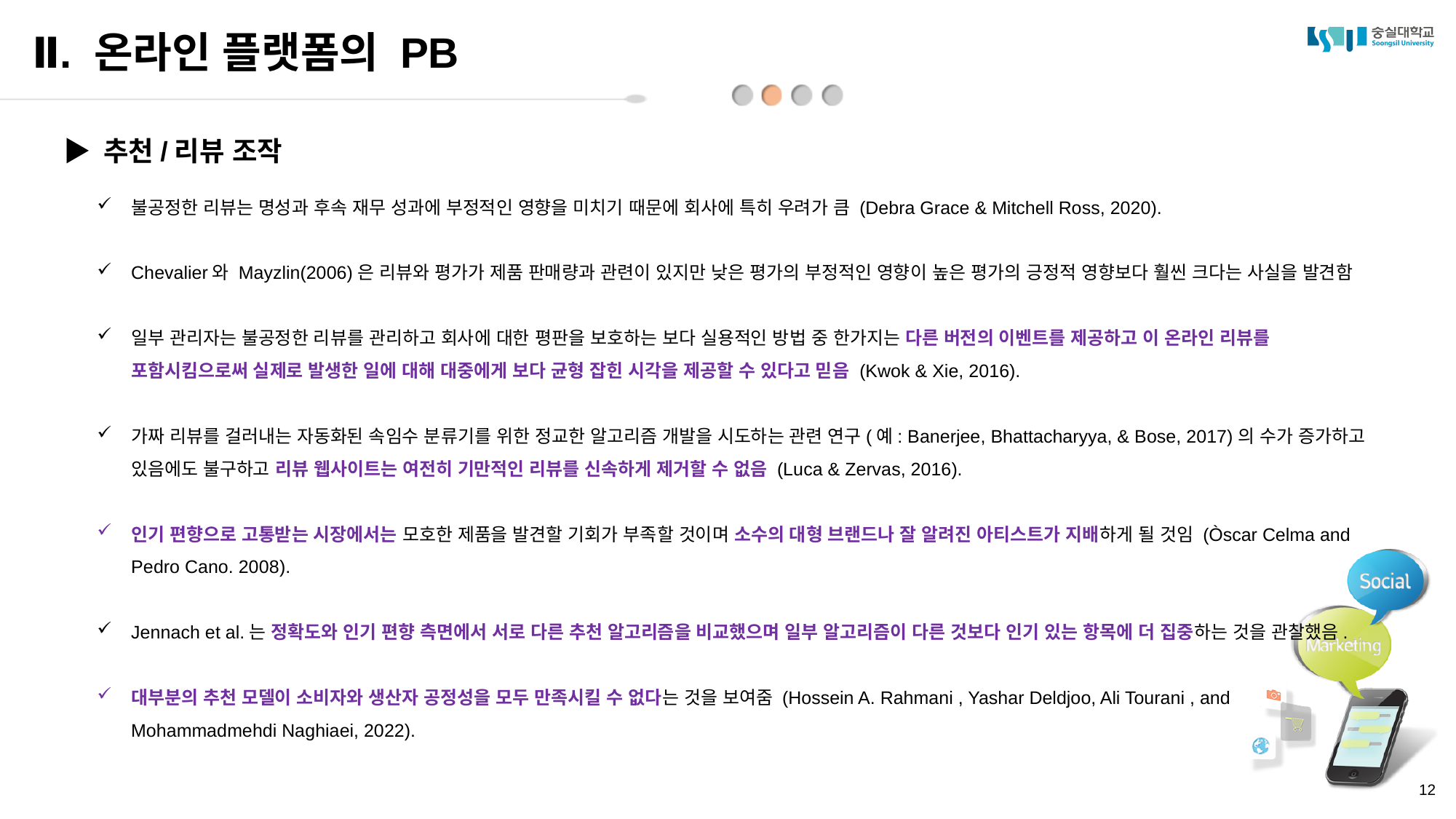

Ⅱ. 온라인 플랫폼의 PB
▶ 추천/리뷰 조작
불공정한 리뷰는 명성과 후속 재무 성과에 부정적인 영향을 미치기 때문에 회사에 특히 우려가 큼 (Debra Grace & Mitchell Ross, 2020).

Chevalier와 Mayzlin(2006)은 리뷰와 평가가 제품 판매량과 관련이 있지만 낮은 평가의 부정적인 영향이 높은 평가의 긍정적 영향보다 훨씬 크다는 사실을 발견함

일부 관리자는 불공정한 리뷰를 관리하고 회사에 대한 평판을 보호하는 보다 실용적인 방법 중 한가지는 다른 버전의 이벤트를 제공하고 이 온라인 리뷰를 포함시킴으로써 실제로 발생한 일에 대해 대중에게 보다 균형 잡힌 시각을 제공할 수 있다고 믿음 (Kwok & Xie, 2016).

가짜 리뷰를 걸러내는 자동화된 속임수 분류기를 위한 정교한 알고리즘 개발을 시도하는 관련 연구(예: Banerjee, Bhattacharyya, & Bose, 2017)의 수가 증가하고 있음에도 불구하고 리뷰 웹사이트는 여전히 기만적인 리뷰를 신속하게 제거할 수 없음 (Luca & Zervas, 2016).

인기 편향으로 고통받는 시장에서는 모호한 제품을 발견할 기회가 부족할 것이며 소수의 대형 브랜드나 잘 알려진 아티스트가 지배하게 될 것임 (Òscar Celma and Pedro Cano. 2008).

Jennach et al.는 정확도와 인기 편향 측면에서 서로 다른 추천 알고리즘을 비교했으며 일부 알고리즘이 다른 것보다 인기 있는 항목에 더 집중하는 것을 관찰했음.

대부분의 추천 모델이 소비자와 생산자 공정성을 모두 만족시킬 수 없다는 것을 보여줌 (Hossein A. Rahmani , Yashar Deldjoo, Ali Tourani , and Mohammadmehdi Naghiaei, 2022).
12